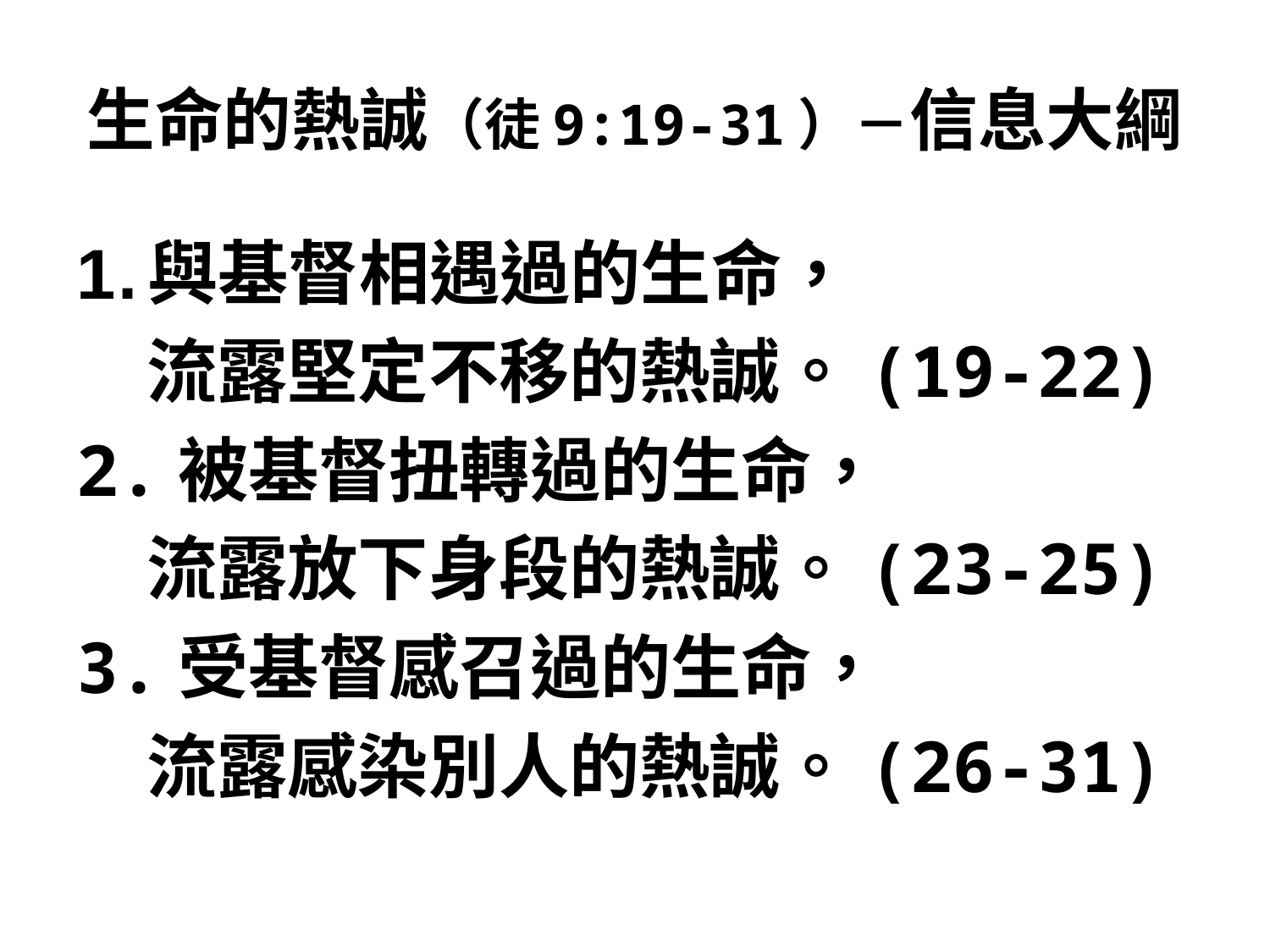

# 生命的熱誠（徒9:19-31）－信息大綱
與基督相遇過的生命，
　流露堅定不移的熱誠。(19-22)
2.被基督扭轉過的生命，
　流露放下身段的熱誠。(23-25)
3.受基督感召過的生命，
　流露感染別人的熱誠。(26-31)